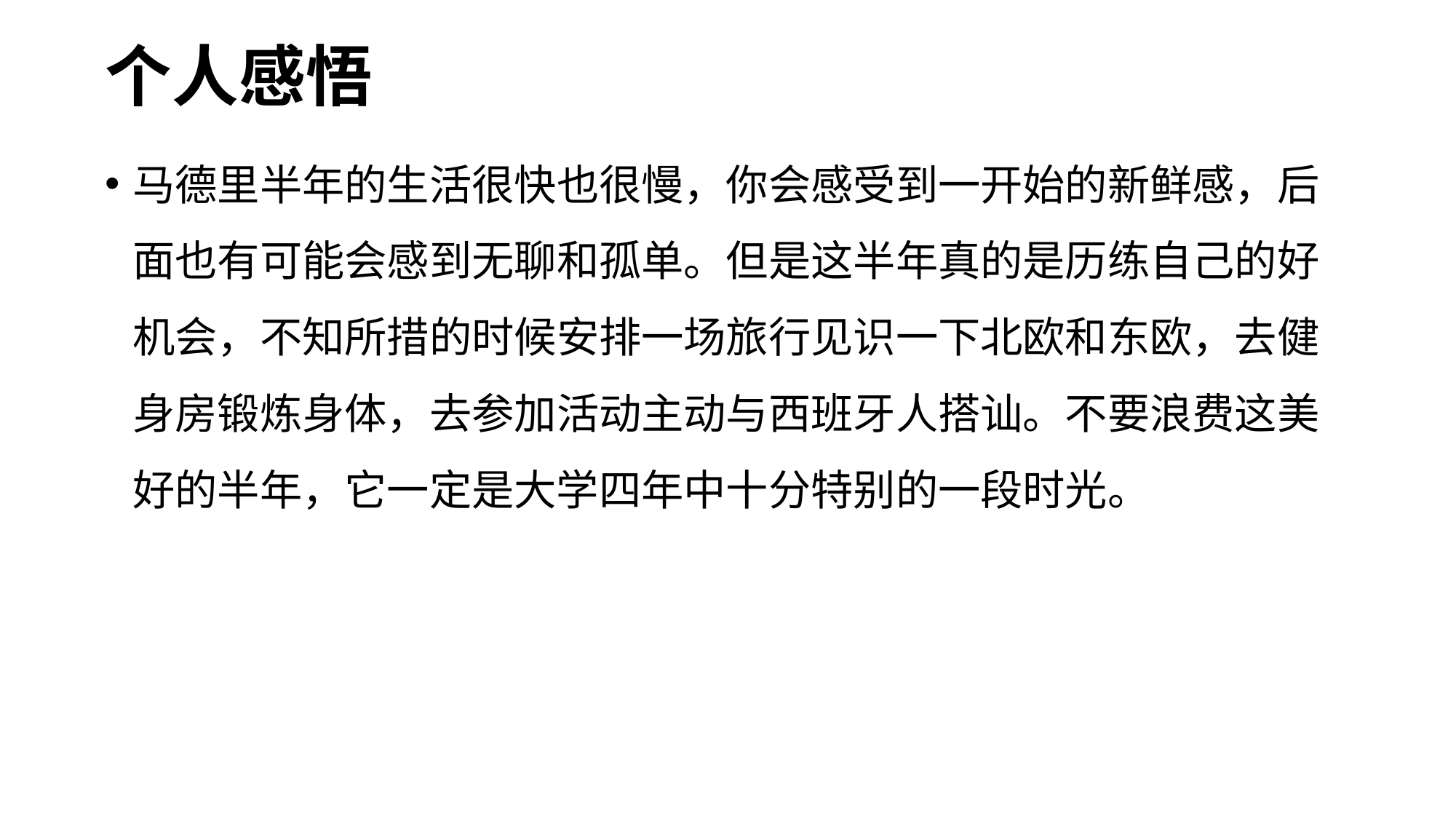

# 个人感悟
马德里半年的生活很快也很慢，你会感受到一开始的新鲜感，后面也有可能会感到无聊和孤单。但是这半年真的是历练自己的好机会，不知所措的时候安排一场旅行见识一下北欧和东欧，去健身房锻炼身体，去参加活动主动与西班牙人搭讪。不要浪费这美好的半年，它一定是大学四年中十分特别的一段时光。